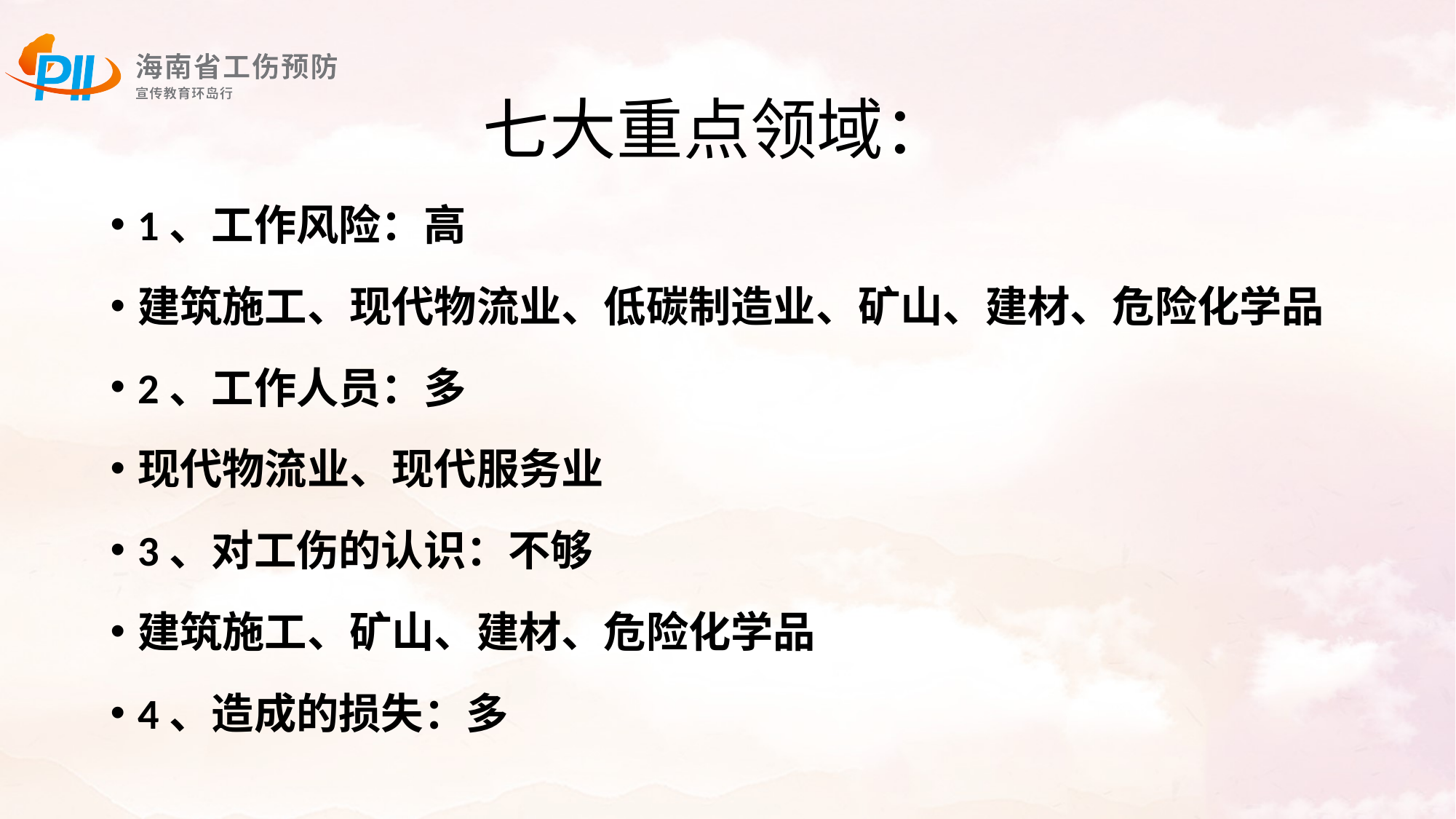

# 七大重点领域：
1、工作风险：高
建筑施工、现代物流业、低碳制造业、矿山、建材、危险化学品
2、工作人员：多
现代物流业、现代服务业
3、对工伤的认识：不够
建筑施工、矿山、建材、危险化学品
4、造成的损失：多